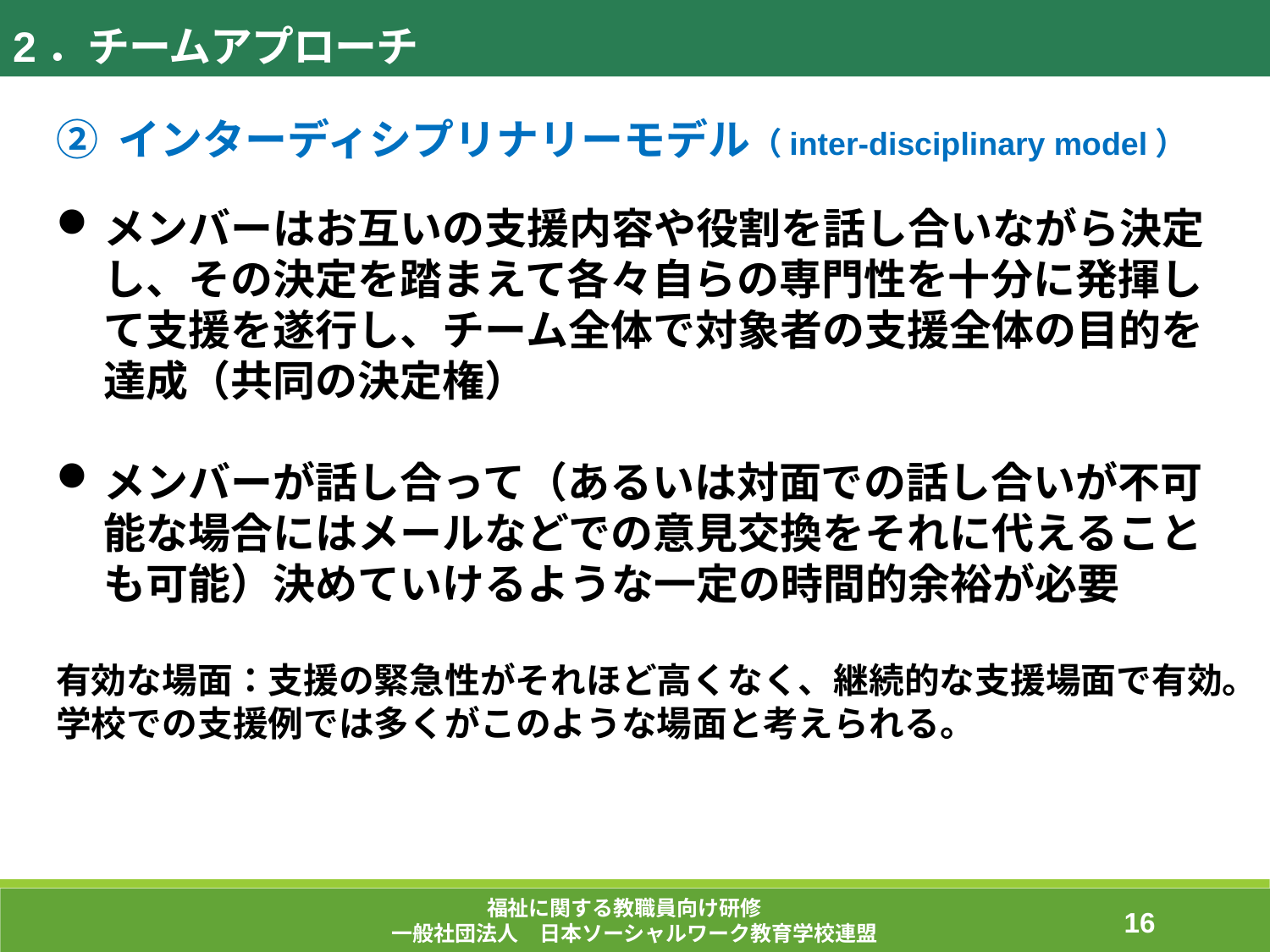

2．チームアプローチ
② インターディシプリナリーモデル（inter-disciplinary model）

メンバーはお互いの支援内容や役割を話し合いながら決定し、その決定を踏まえて各々自らの専門性を十分に発揮して支援を遂行し、チーム全体で対象者の支援全体の目的を達成（共同の決定権）

メンバーが話し合って（あるいは対面での話し合いが不可能な場合にはメールなどでの意見交換をそれに代えることも可能）決めていけるような一定の時間的余裕が必要

有効な場面：支援の緊急性がそれほど高くなく、継続的な支援場面で有効。学校での支援例では多くがこのような場面と考えられる。

福祉に関する教職員向け研修
一般社団法人　日本ソーシャルワーク教育学校連盟
16